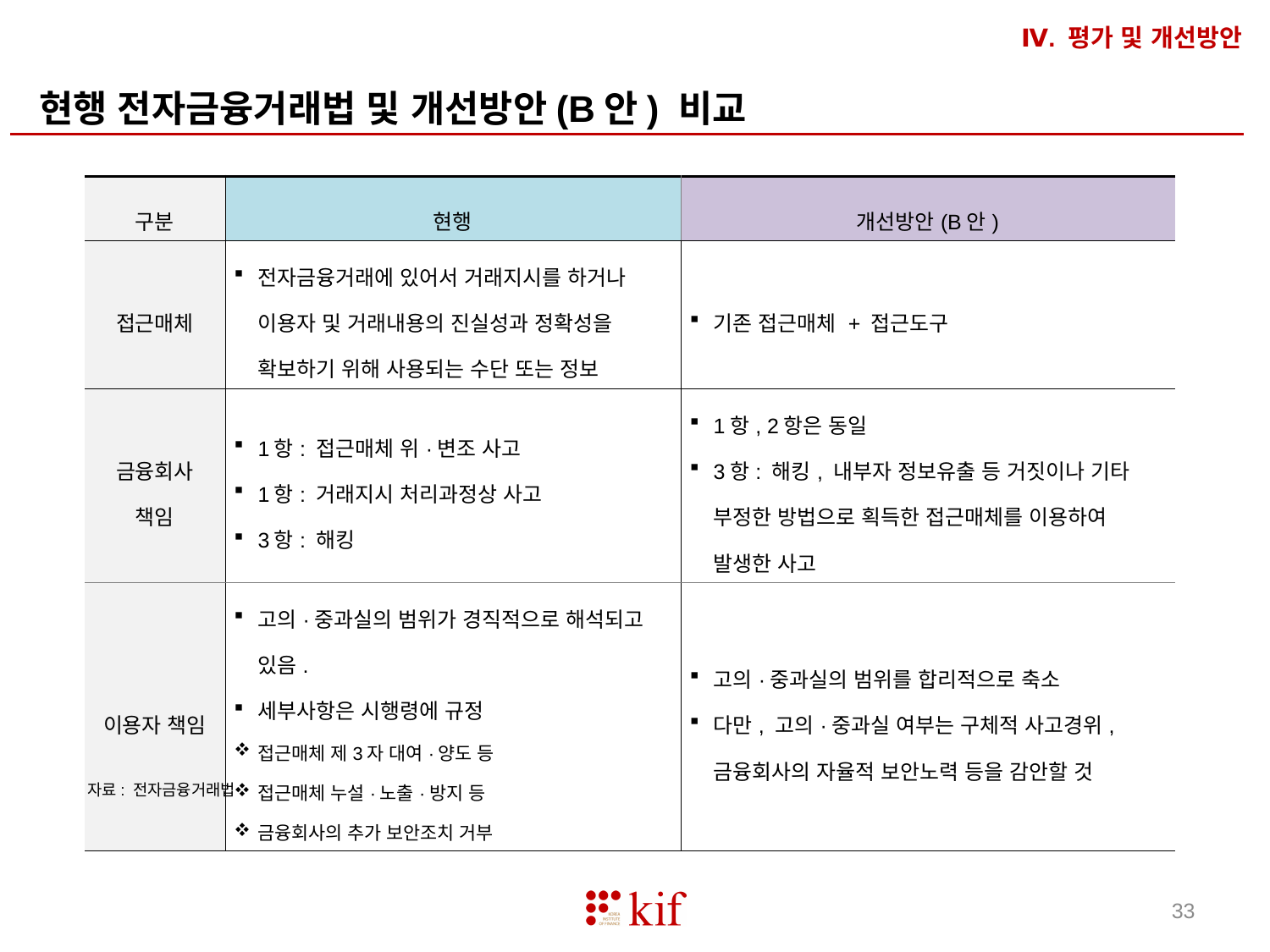

Ⅳ. 평가 및 개선방안
현행 전자금융거래법 및 개선방안(B안) 비교
| 구분 | 현행 | 개선방안(B안) |
| --- | --- | --- |
| 접근매체 | 전자금융거래에 있어서 거래지시를 하거나 이용자 및 거래내용의 진실성과 정확성을 확보하기 위해 사용되는 수단 또는 정보 | 기존 접근매체 + 접근도구 |
| 금융회사 책임 | 1항: 접근매체 위·변조 사고 1항: 거래지시 처리과정상 사고 3항: 해킹 | 1항, 2항은 동일 3항: 해킹, 내부자 정보유출 등 거짓이나 기타 부정한 방법으로 획득한 접근매체를 이용하여 발생한 사고 |
| 이용자 책임 | 고의·중과실의 범위가 경직적으로 해석되고 있음. 세부사항은 시행령에 규정 접근매체 제3자 대여·양도 등 접근매체 누설·노출·방지 등 금융회사의 추가 보안조치 거부 | 고의·중과실의 범위를 합리적으로 축소 다만, 고의·중과실 여부는 구체적 사고경위, 금융회사의 자율적 보안노력 등을 감안할 것 |
자료: 전자금융거래법
33